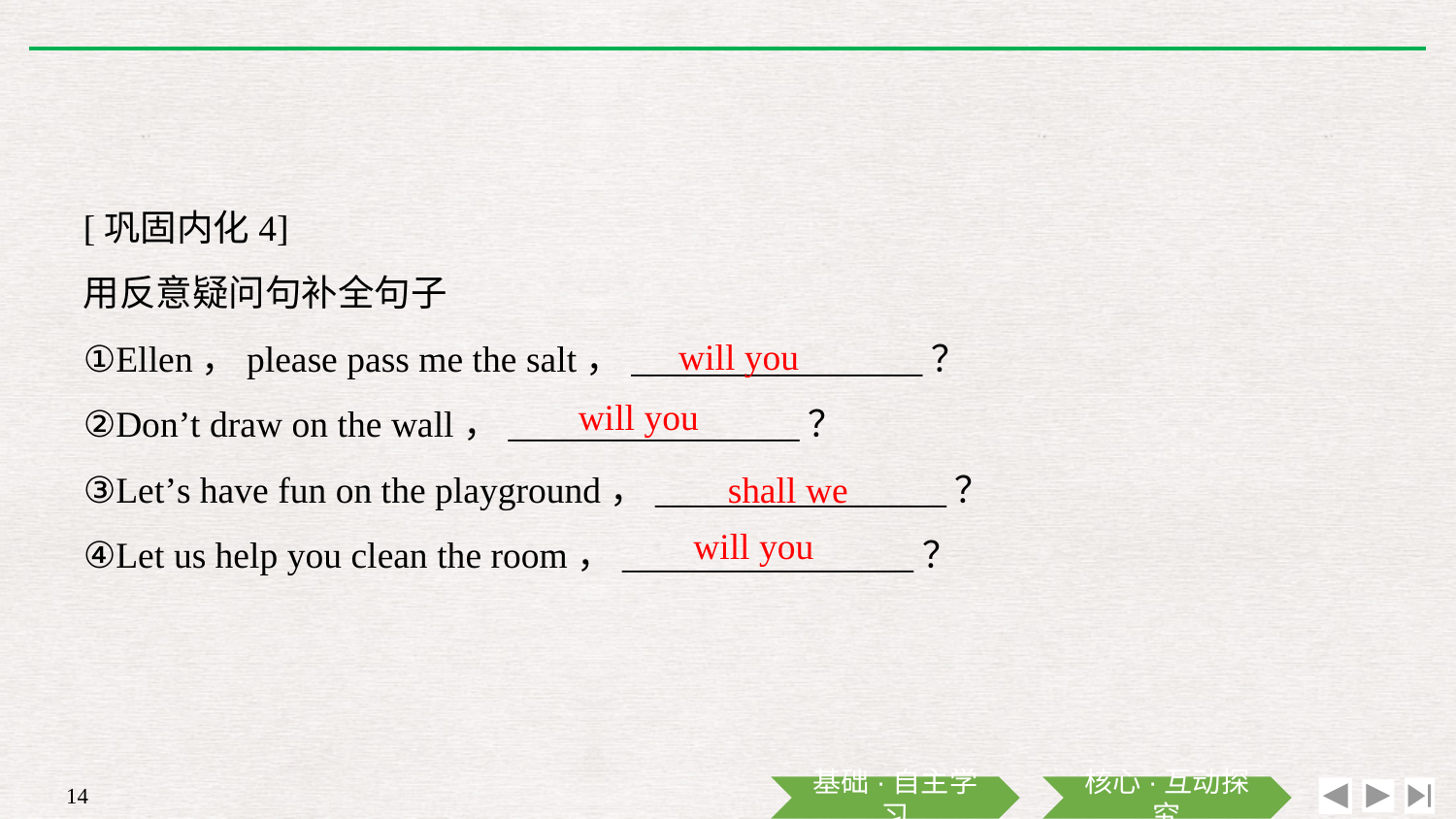

[巩固内化4]
用反意疑问句补全句子
①Ellen，please pass me the salt，________________？
②Don’t draw on the wall，________________？
③Let’s have fun on the playground，________________？
④Let us help you clean the room，________________？
will you
will you
shall we
will you